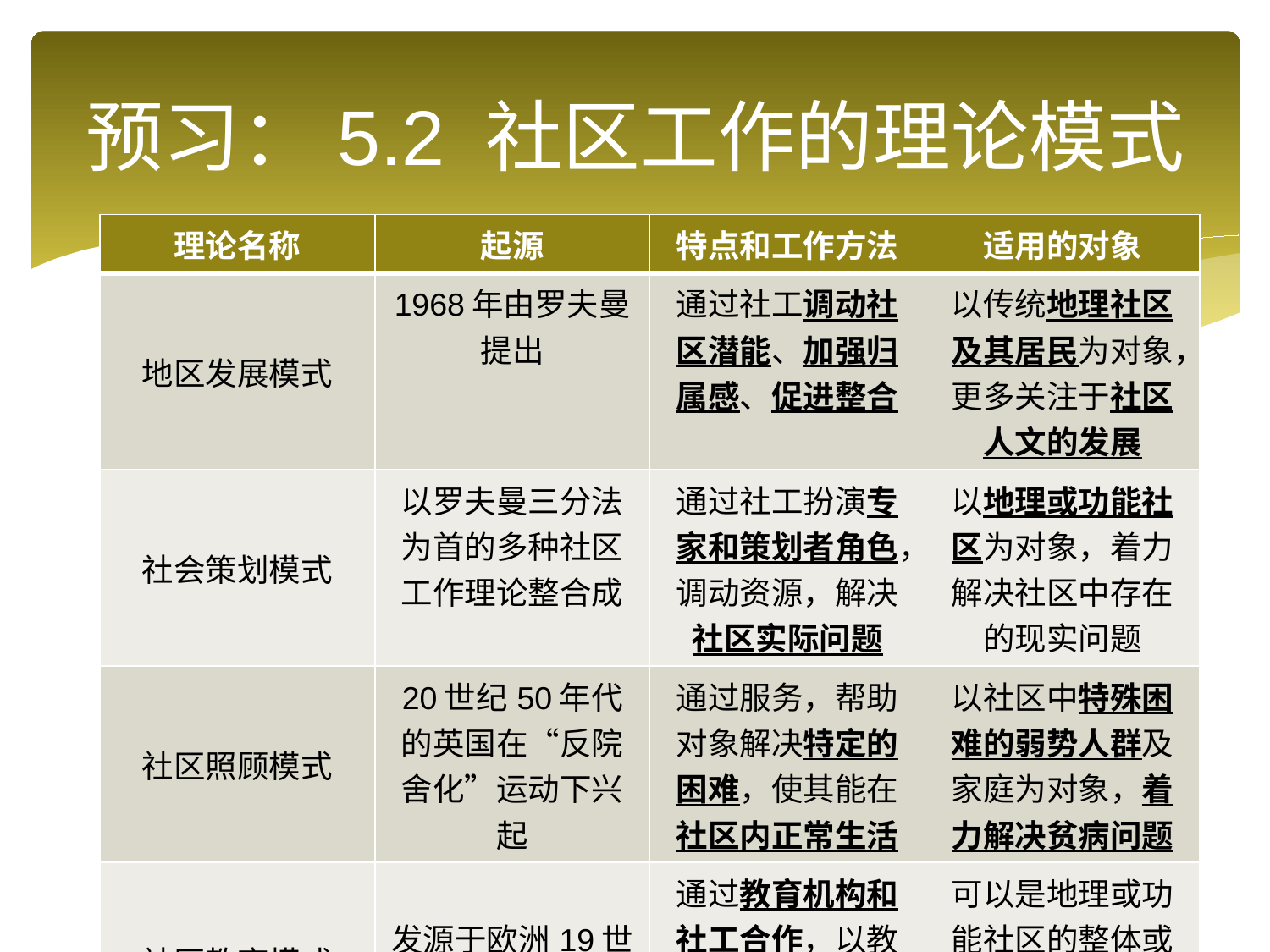

# 预习：5.2 社区工作的理论模式
| 理论名称 | 起源 | 特点和工作方法 | 适用的对象 |
| --- | --- | --- | --- |
| 地区发展模式 | 1968年由罗夫曼提出 | 通过社工调动社区潜能、加强归属感、促进整合 | 以传统地理社区及其居民为对象，更多关注于社区人文的发展 |
| 社会策划模式 | 以罗夫曼三分法为首的多种社区工作理论整合成 | 通过社工扮演专家和策划者角色，调动资源，解决社区实际问题 | 以地理或功能社区为对象，着力解决社区中存在的现实问题 |
| 社区照顾模式 | 20世纪50年代的英国在“反院舍化”运动下兴起 | 通过服务，帮助对象解决特定的困难，使其能在社区内正常生活 | 以社区中特殊困难的弱势人群及家庭为对象，着力解决贫病问题 |
| 社区教育模式 | 发源于欧洲19世纪的社区教育 | 通过教育机构和社工合作，以教育方式完善社区居民个体及群体 | 可以是地理或功能社区的整体或部分，也可以面向社区工作人员 |